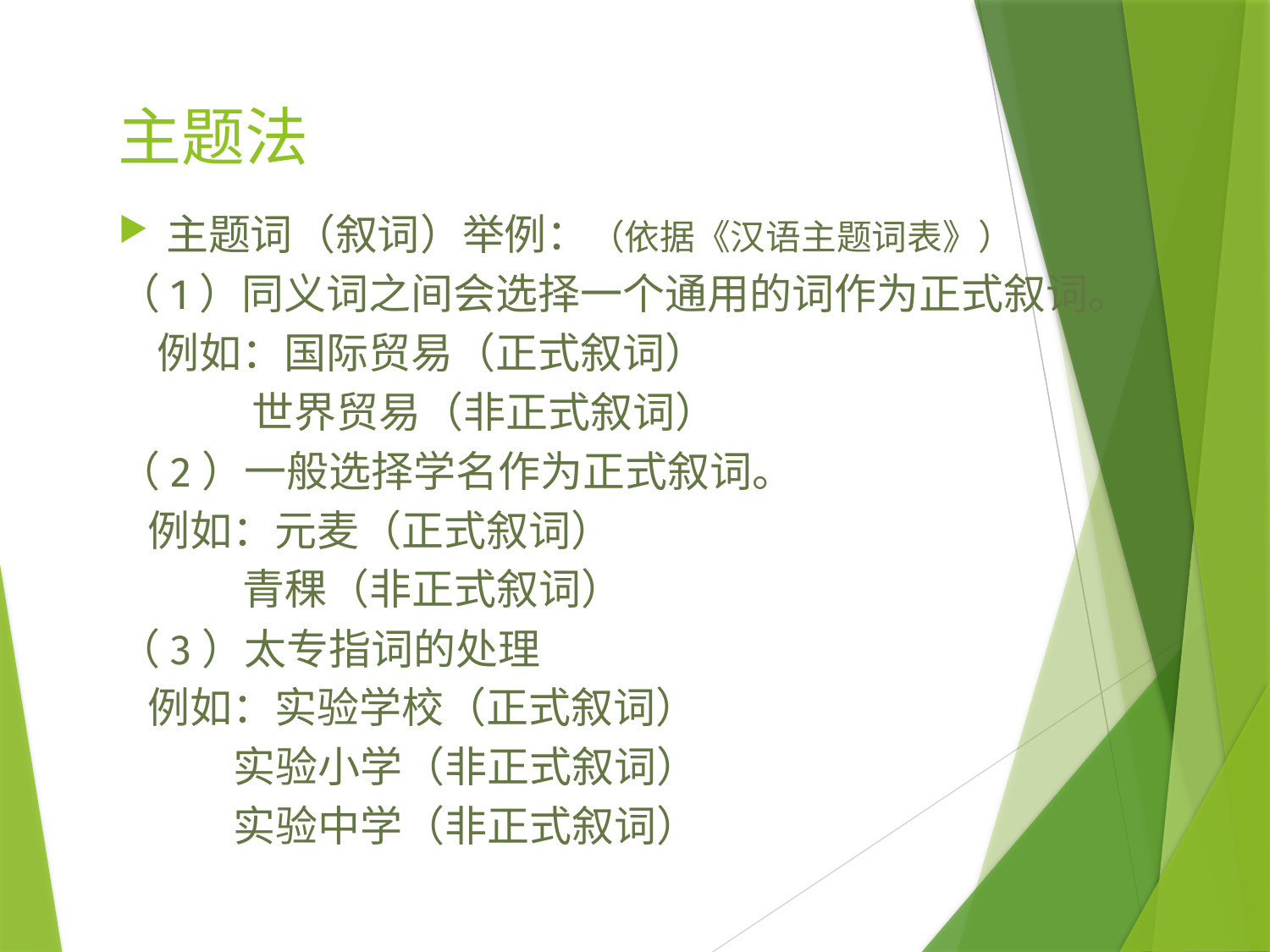

# 主题法
主题词（叙词）举例：（依据《汉语主题词表》）
（1）同义词之间会选择一个通用的词作为正式叙词。
   例如：国际贸易（正式叙词）
             世界贸易（非正式叙词）
（2）一般选择学名作为正式叙词。
  例如：元麦（正式叙词）
            青稞（非正式叙词）
（3）太专指词的处理
  例如：实验学校（正式叙词）
           实验小学（非正式叙词）
           实验中学（非正式叙词）